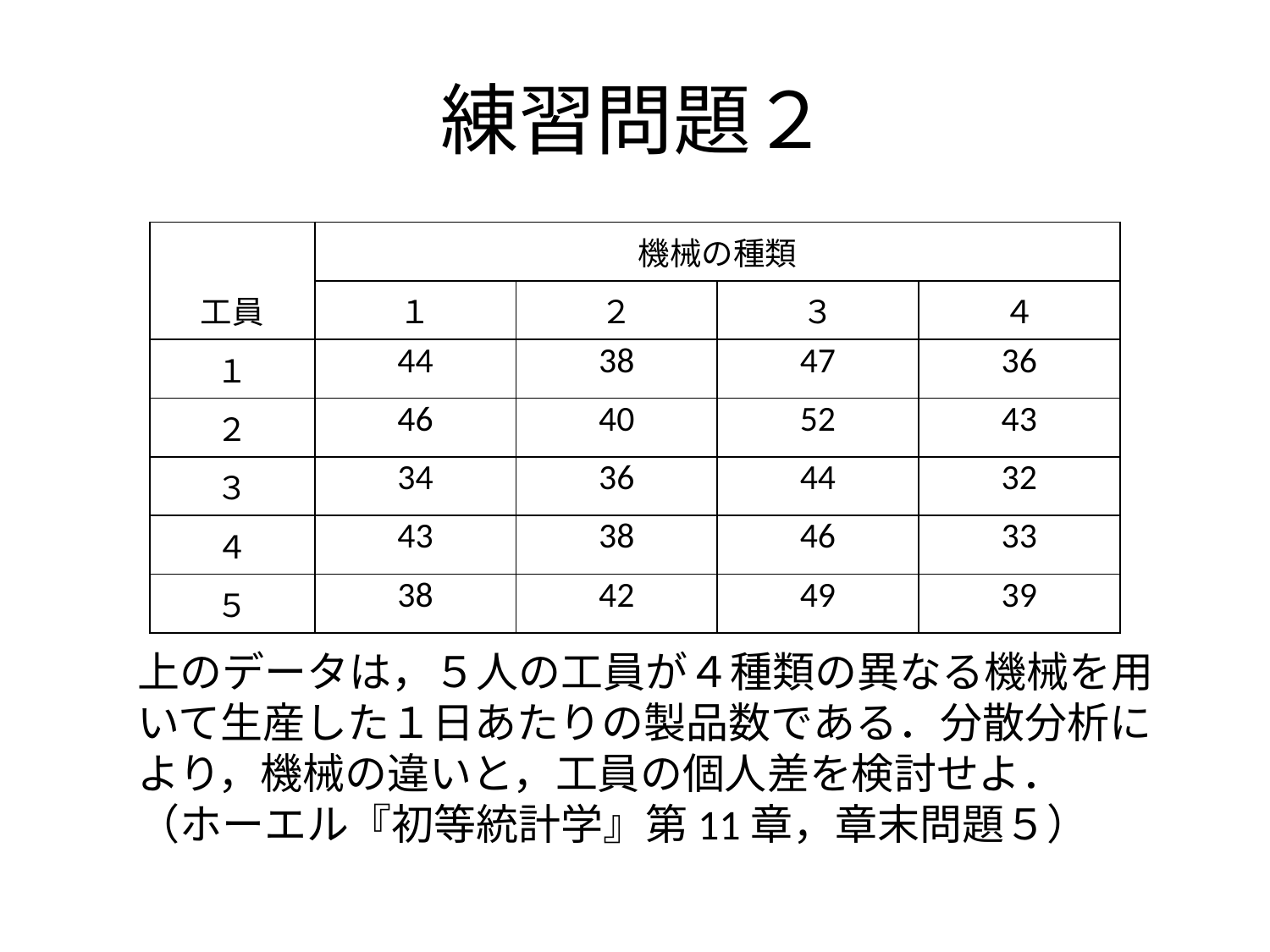

# 練習問題２
| 工員 | 機械の種類 |  |  |  |
| --- | --- | --- | --- | --- |
|  | １ | ２ | ３ | ４ |
| １ | 44 | 38 | 47 | 36 |
| ２ | 46 | 40 | 52 | 43 |
| ３ | 34 | 36 | 44 | 32 |
| ４ | 43 | 38 | 46 | 33 |
| ５ | 38 | 42 | 49 | 39 |
上のデータは，５人の工員が４種類の異なる機械を用いて生産した１日あたりの製品数である．分散分析により，機械の違いと，工員の個人差を検討せよ．
（ホーエル『初等統計学』第11章，章末問題５）